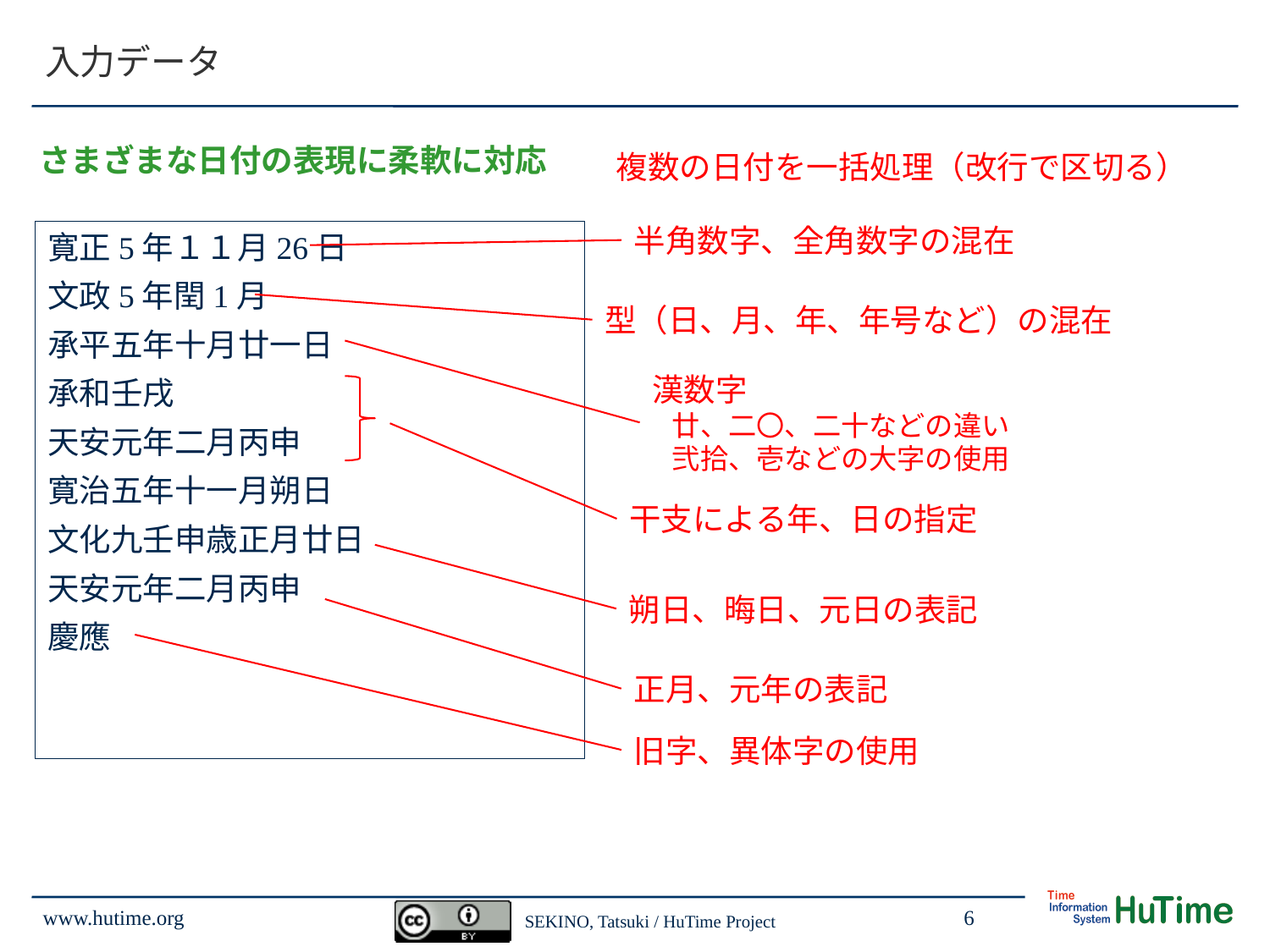

# 入力データ
さまざまな日付の表現に柔軟に対応
複数の日付を一括処理（改行で区切る）
半角数字、全角数字の混在
寛正5年１１月26日
文政5年閏1月
承平五年十月廿一日
承和壬戌
天安元年二月丙申
寛治五年十一月朔日
文化九壬申歳正月廿日
天安元年二月丙申
慶應

型（日、月、年、年号など）の混在
漢数字
廿、二〇、二十などの違い
弐拾、壱などの大字の使用

干支による年、日の指定
朔日、晦日、元日の表記
正月、元年の表記
旧字、異体字の使用